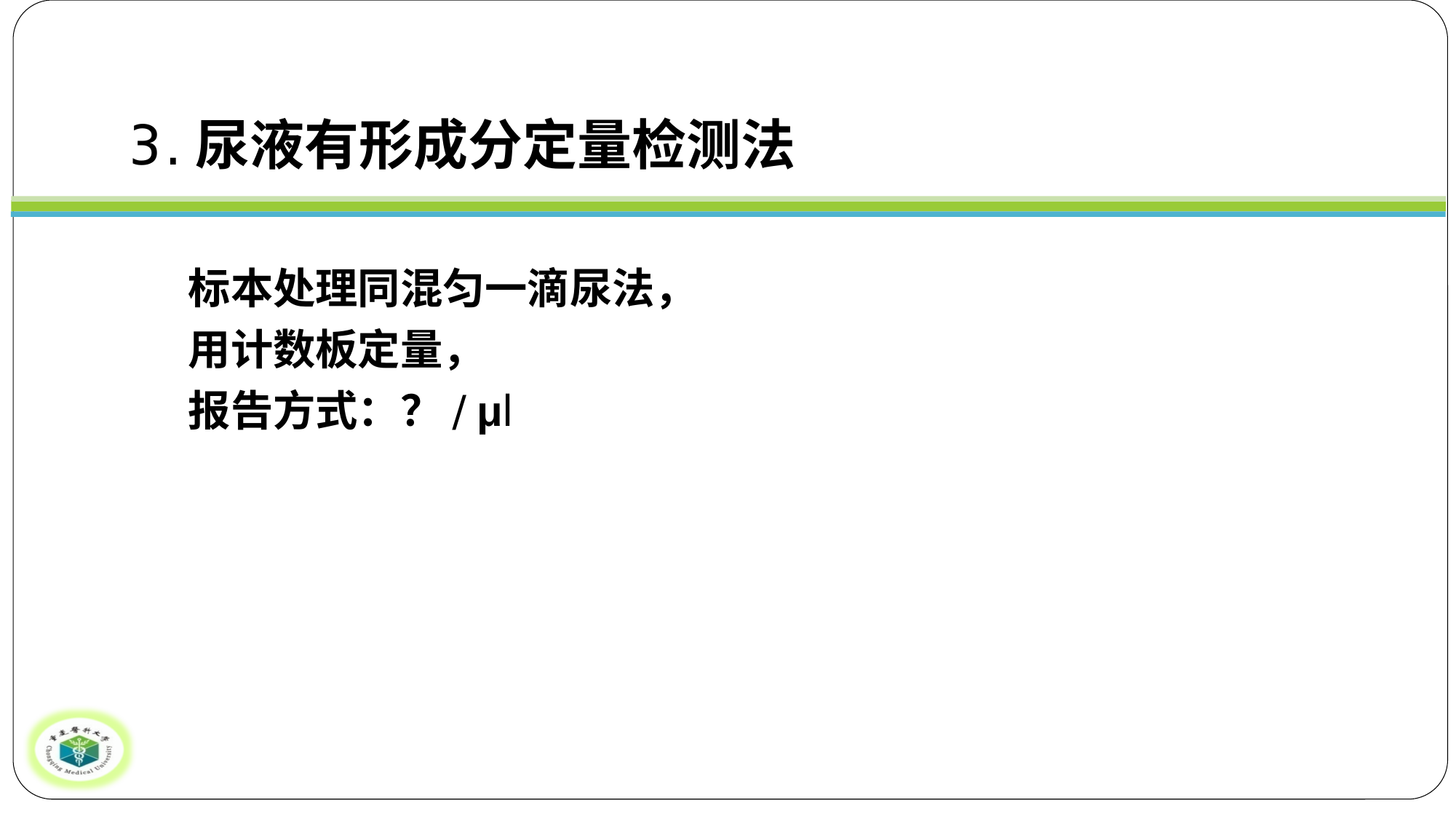

# 3.尿液有形成分定量检测法
标本处理同混匀一滴尿法，
用计数板定量，
报告方式：？/μl